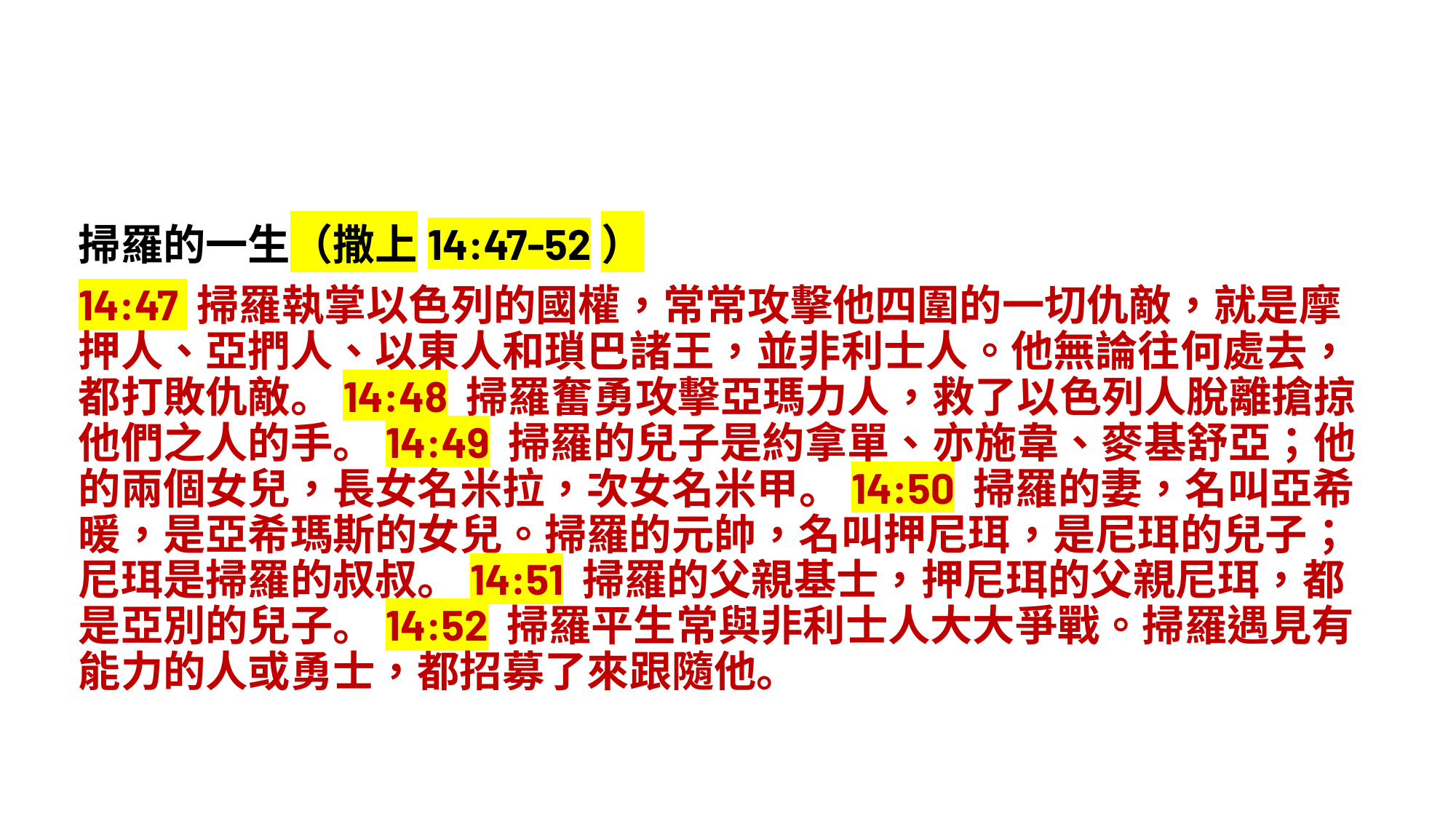

掃羅的一生（撒上14:47-52）
14:47 掃羅執掌以色列的國權，常常攻擊他四圍的一切仇敵，就是摩押人、亞捫人、以東人和瑣巴諸王，並非利士人。他無論往何處去，都打敗仇敵。14:48 掃羅奮勇攻擊亞瑪力人，救了以色列人脫離搶掠他們之人的手。14:49 掃羅的兒子是約拿單、亦施韋、麥基舒亞；他的兩個女兒，長女名米拉，次女名米甲。14:50 掃羅的妻，名叫亞希暖，是亞希瑪斯的女兒。掃羅的元帥，名叫押尼珥，是尼珥的兒子；尼珥是掃羅的叔叔。14:51 掃羅的父親基士，押尼珥的父親尼珥，都是亞別的兒子。14:52 掃羅平生常與非利士人大大爭戰。掃羅遇見有能力的人或勇士，都招募了來跟隨他。